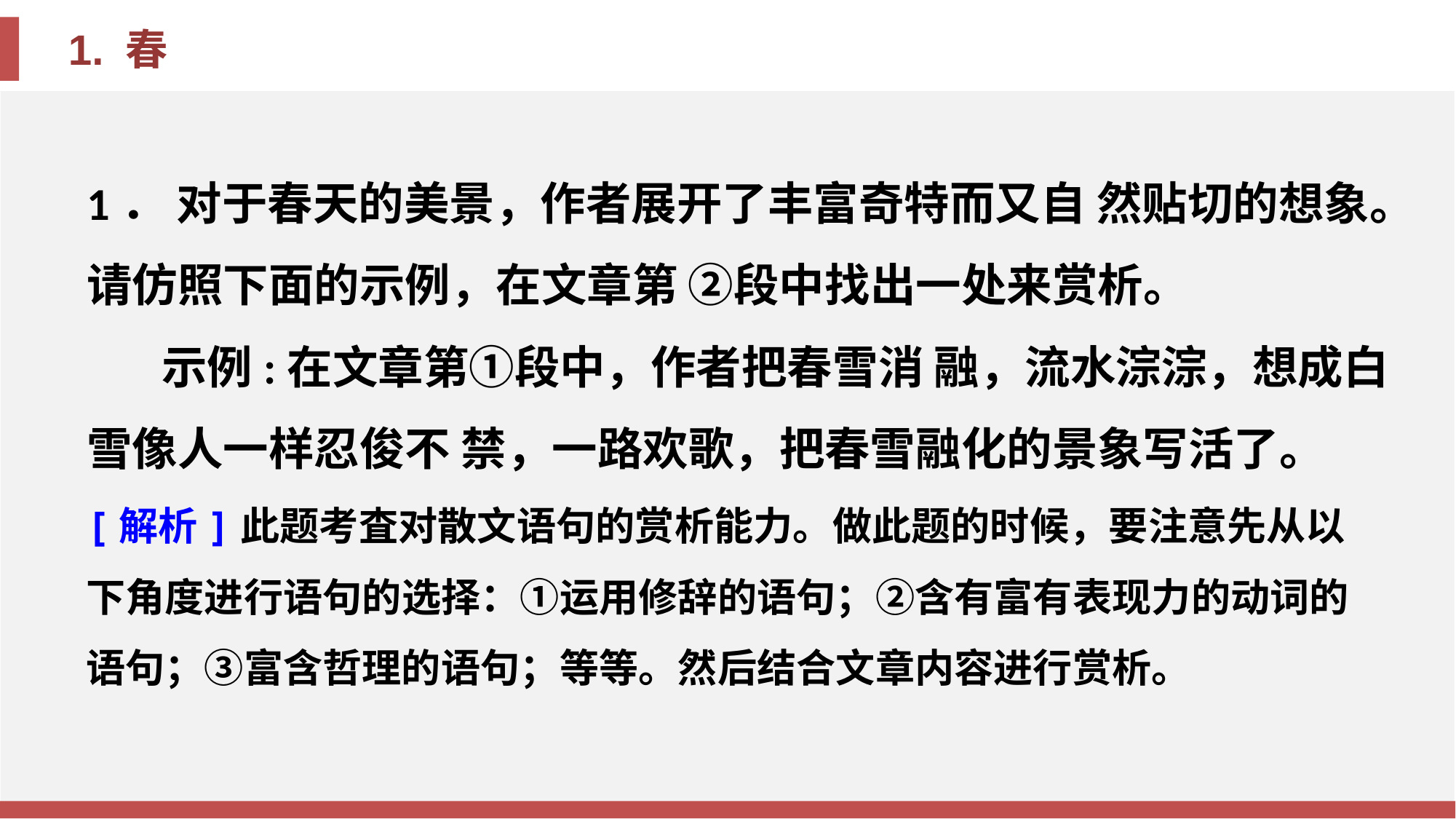

1． 对于春天的美景，作者展开了丰富奇特而又自 然贴切的想象。请仿照下面的示例，在文章第 ②段中找出一处来赏析。
示例:在文章第①段中，作者把春雪消 融，流水淙淙，想成白雪像人一样忍俊不 禁，一路欢歌，把春雪融化的景象写活了。
[解析]此题考査对散文语句的赏析能力。做此题的时候，要注意先从以下角度进行语句的选择：①运用修辞的语句；②含有富有表现力的动词的语句；③富含哲理的语句；等等。然后结合文章内容进行赏析。